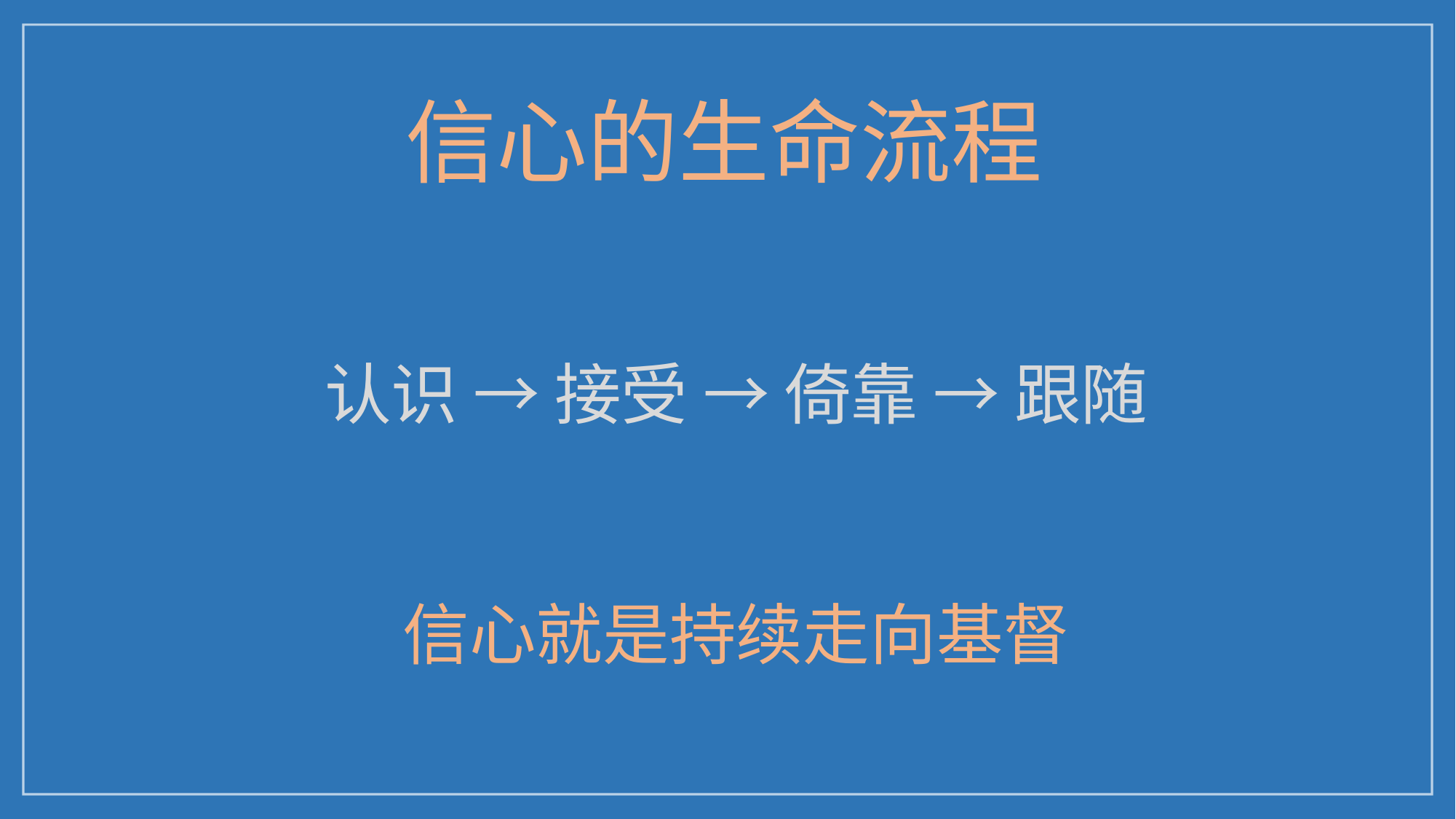

信心的生命流程

认识 → 接受 → 倚靠 → 跟随

信心就是持续走向基督